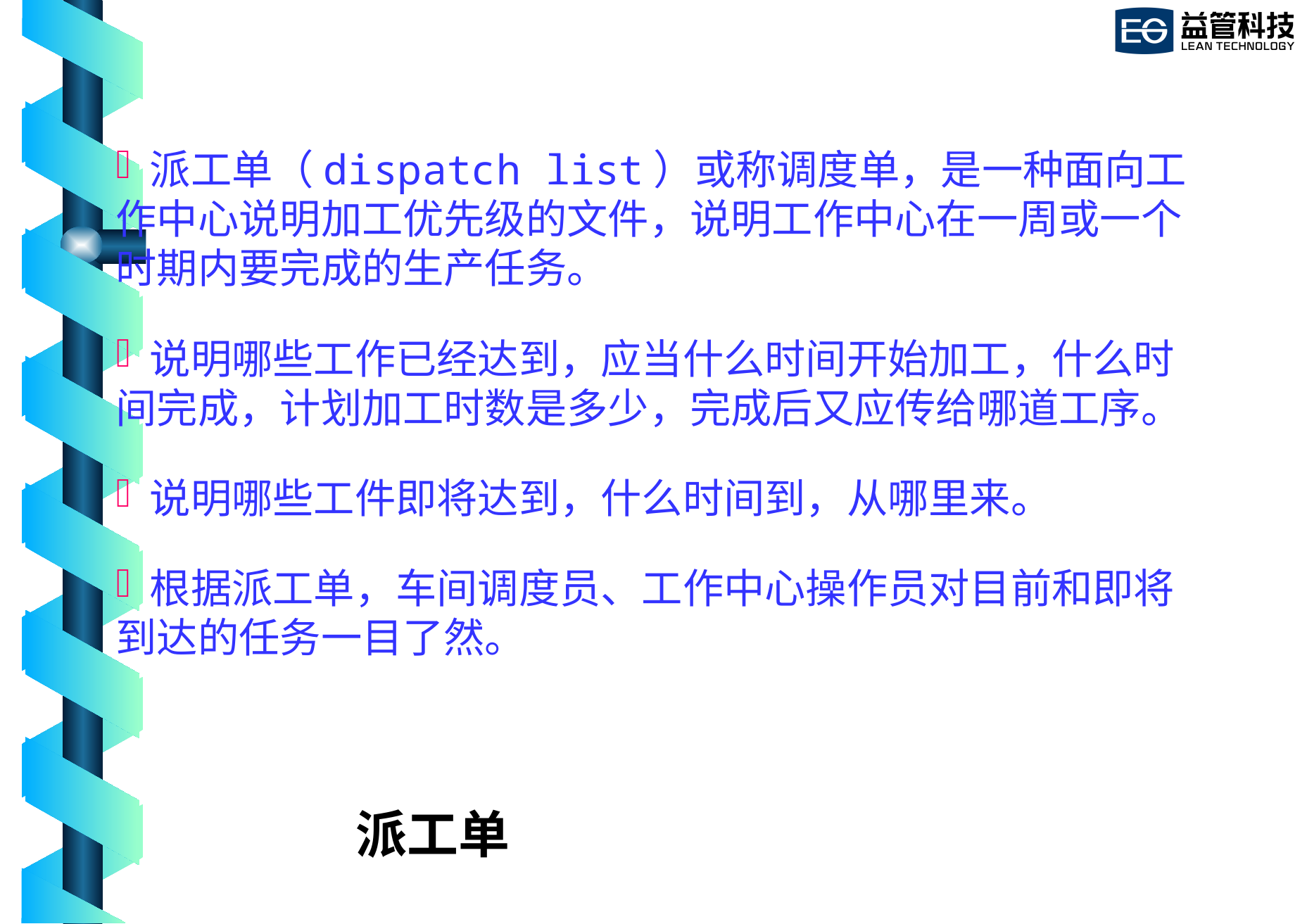

派工单（dispatch list）或称调度单，是一种面向工作中心说明加工优先级的文件，说明工作中心在一周或一个时期内要完成的生产任务。
 说明哪些工作已经达到，应当什么时间开始加工，什么时间完成，计划加工时数是多少，完成后又应传给哪道工序。
 说明哪些工件即将达到，什么时间到，从哪里来。
 根据派工单，车间调度员、工作中心操作员对目前和即将到达的任务一目了然。
派工单